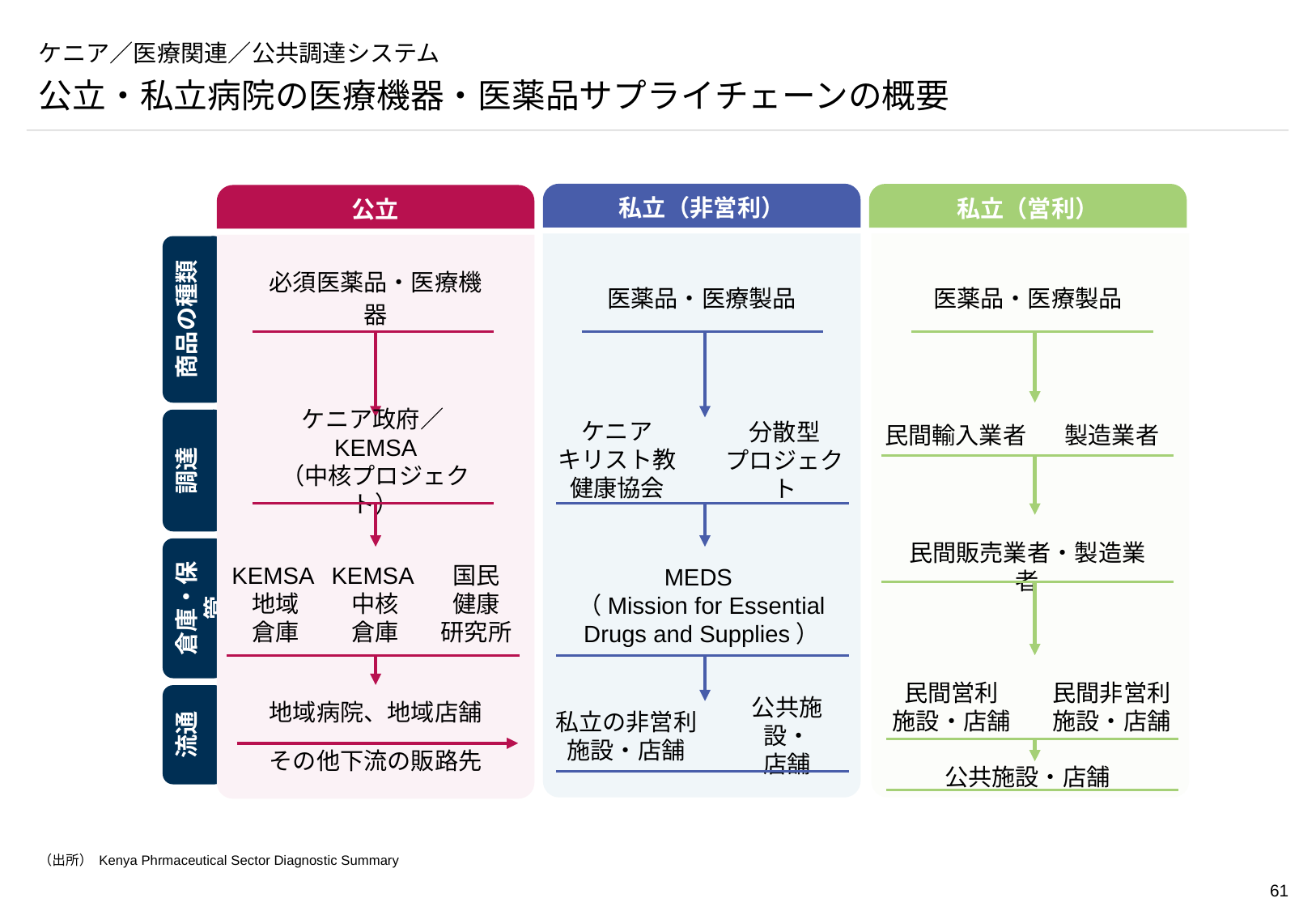

# ケニア／医療関連／公共調達システム
公立・私立病院の医療機器・医薬品サプライチェーンの概要
私立（非営利）
私立（営利）
公立

必須医薬品・医療機器
医薬品・医療製品
医薬品・医療製品
商品の種類
製造業者
民間輸入業者
ケニア
キリスト教
健康協会
分散型
プロジェクト
ケニア政府／KEMSA
（中核プロジェクト）
調達
民間販売業者・製造業者
KEMSA地域
倉庫
KEMSA中核
倉庫
国民
健康
研究所
MEDS
（Mission for Essential Drugs and Supplies）
倉庫・保管
民間非営利
施設・店舗
民間営利
施設・店舗
流通
公共施設・
店舗
私立の非営利
施設・店舗
地域病院、地域店舗
その他下流の販路先
公共施設・店舗

（出所） Kenya Phrmaceutical Sector Diagnostic Summary